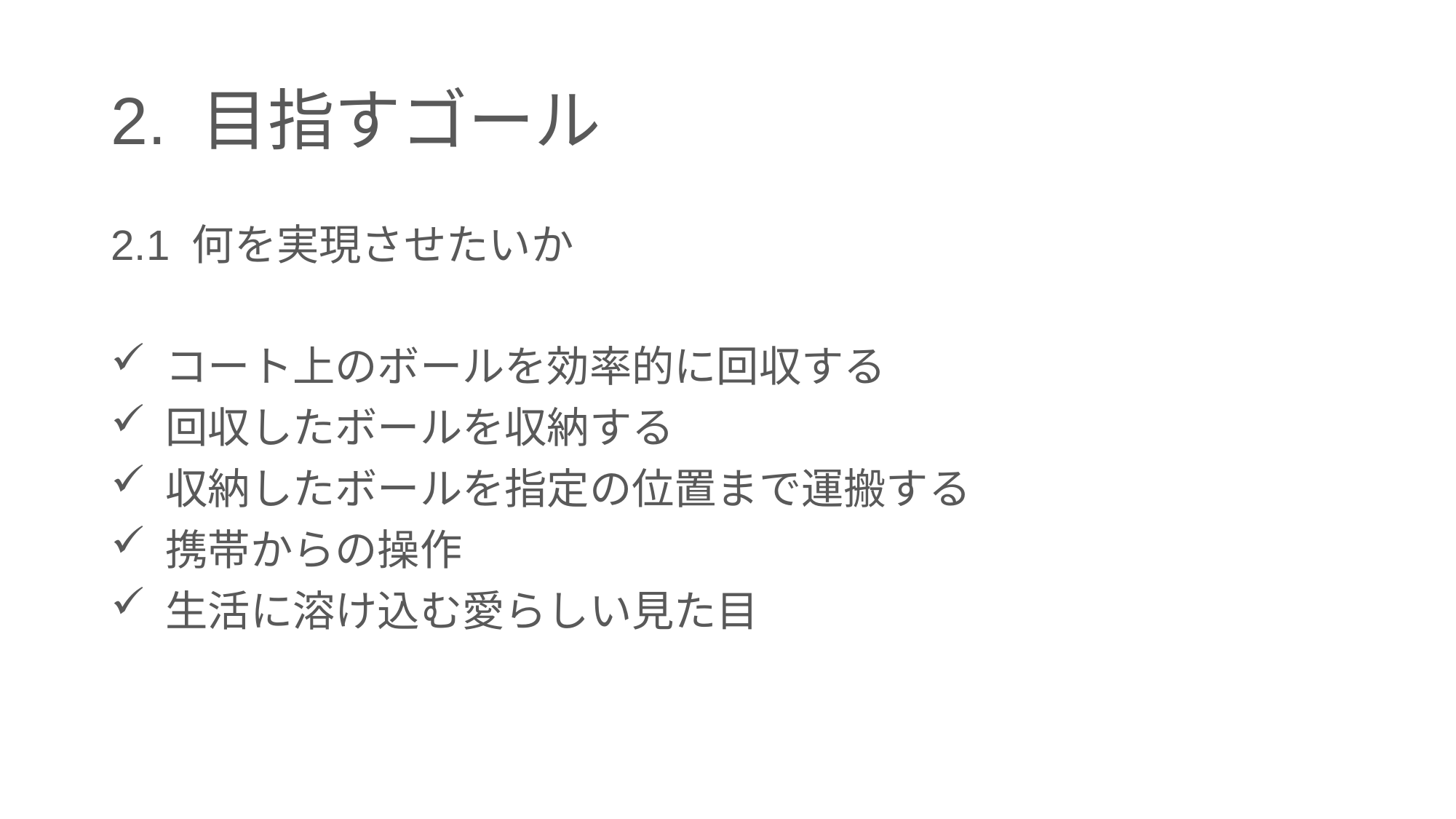

# 2. 目指すゴール
2.1 何を実現させたいか

 コート上のボールを効率的に回収する
 回収したボールを収納する
 収納したボールを指定の位置まで運搬する
 携帯からの操作
 生活に溶け込む愛らしい見た目